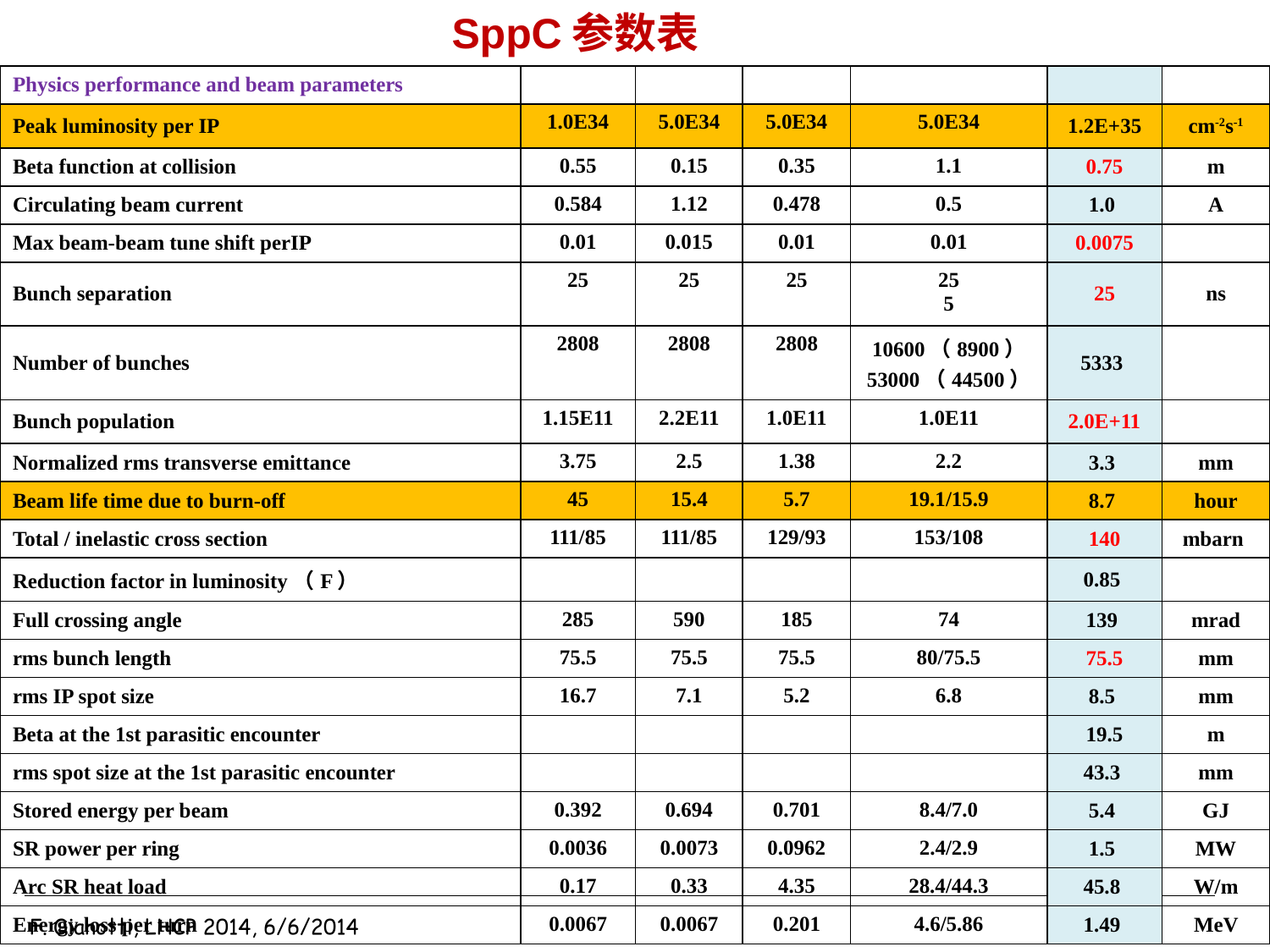

SppC参数表
| Physics performance and beam parameters |  |  |  |  |  |  |
| --- | --- | --- | --- | --- | --- | --- |
| Peak luminosity per IP | 1.0E34 | 5.0E34 | 5.0E34 | 5.0E34 | 1.2E+35 | cm-2s-1 |
| Beta function at collision | 0.55 | 0.15 | 0.35 | 1.1 | 0.75 | m |
| Circulating beam current | 0.584 | 1.12 | 0.478 | 0.5 | 1.0 | A |
| Max beam-beam tune shift perIP | 0.01 | 0.015 | 0.01 | 0.01 | 0.0075 |  |
| Bunch separation | 25 | 25 | 25 | 25 5 | 25 | ns |
| Number of bunches | 2808 | 2808 | 2808 | 10600（8900） 53000（44500） | 5333 |  |
| Bunch population | 1.15E11 | 2.2E11 | 1.0E11 | 1.0E11 | 2.0E+11 |  |
| Normalized rms transverse emittance | 3.75 | 2.5 | 1.38 | 2.2 | 3.3 | mm |
| Beam life time due to burn-off | 45 | 15.4 | 5.7 | 19.1/15.9 | 8.7 | hour |
| Total / inelastic cross section | 111/85 | 111/85 | 129/93 | 153/108 | 140 | mbarn |
| Reduction factor in luminosity（F） |  |  |  |  | 0.85 |  |
| Full crossing angle | 285 | 590 | 185 | 74 | 139 | mrad |
| rms bunch length | 75.5 | 75.5 | 75.5 | 80/75.5 | 75.5 | mm |
| rms IP spot size | 16.7 | 7.1 | 5.2 | 6.8 | 8.5 | mm |
| Beta at the 1st parasitic encounter |  |  |  |  | 19.5 | m |
| rms spot size at the 1st parasitic encounter |  |  |  |  | 43.3 | mm |
| Stored energy per beam | 0.392 | 0.694 | 0.701 | 8.4/7.0 | 5.4 | GJ |
| SR power per ring | 0.0036 | 0.0073 | 0.0962 | 2.4/2.9 | 1.5 | MW |
| Arc SR heat load | 0.17 | 0.33 | 4.35 | 28.4/44.3 | 45.8 | W/m |
| Energy loss per turn | 0.0067 | 0.0067 | 0.201 | 4.6/5.86 | 1.49 | MeV |